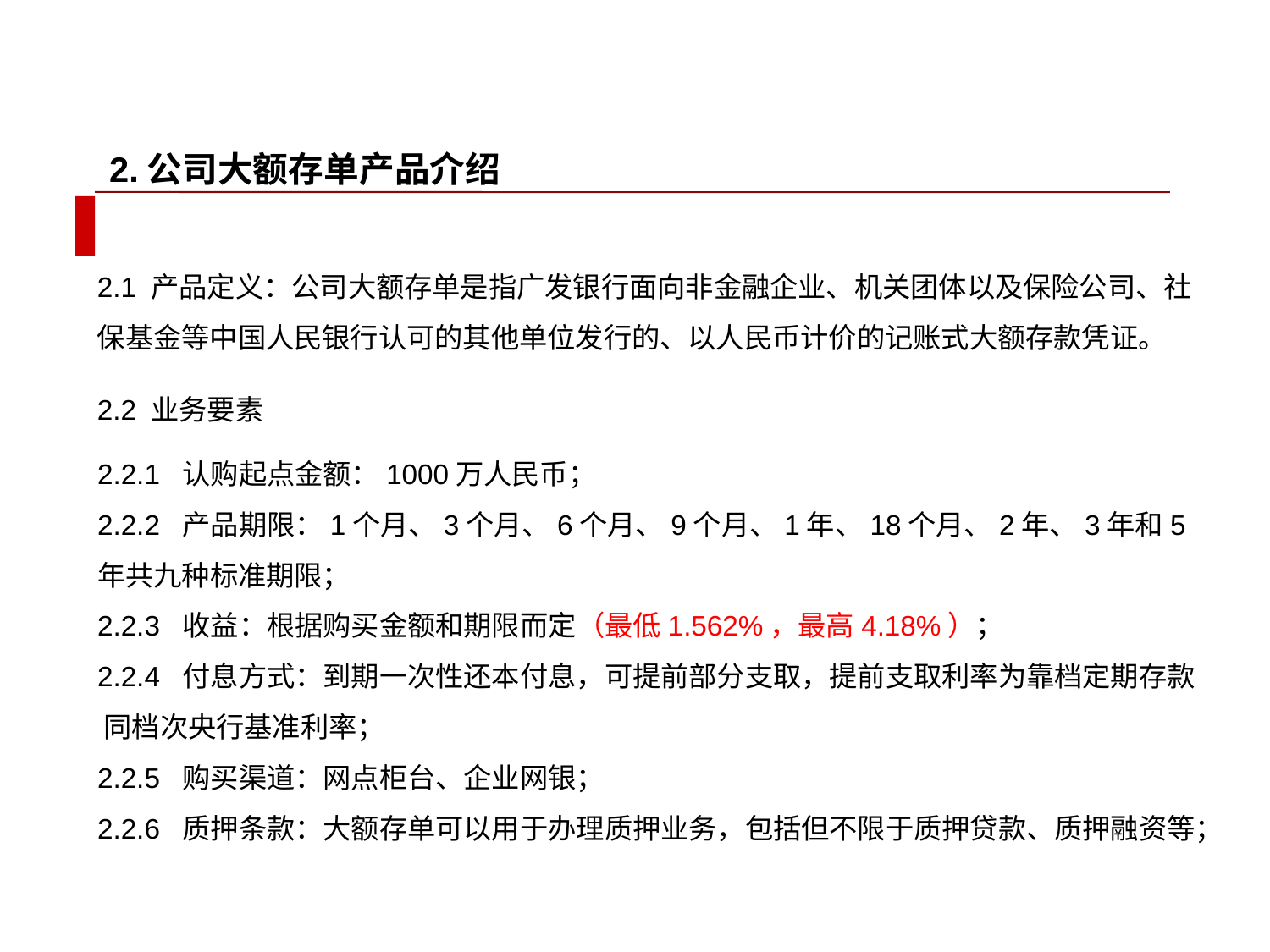

# 2.公司大额存单产品介绍

2.1 产品定义：公司大额存单是指广发银行面向非金融企业、机关团体以及保险公司、社保基金等中国人民银行认可的其他单位发行的、以人民币计价的记账式大额存款凭证。
2.2 业务要素
2.2.1  认购起点金额：1000万人民币；
2.2.2  产品期限：1个月、3个月、6个月、9个月、1年、18个月、2年、3年和5年共九种标准期限；
2.2.3  收益：根据购买金额和期限而定（最低1.562%，最高4.18%）；
2.2.4  付息方式：到期一次性还本付息，可提前部分支取，提前支取利率为靠档定期存款   同档次央行基准利率；
2.2.5  购买渠道：网点柜台、企业网银；
2.2.6  质押条款：大额存单可以用于办理质押业务，包括但不限于质押贷款、质押融资等；
6